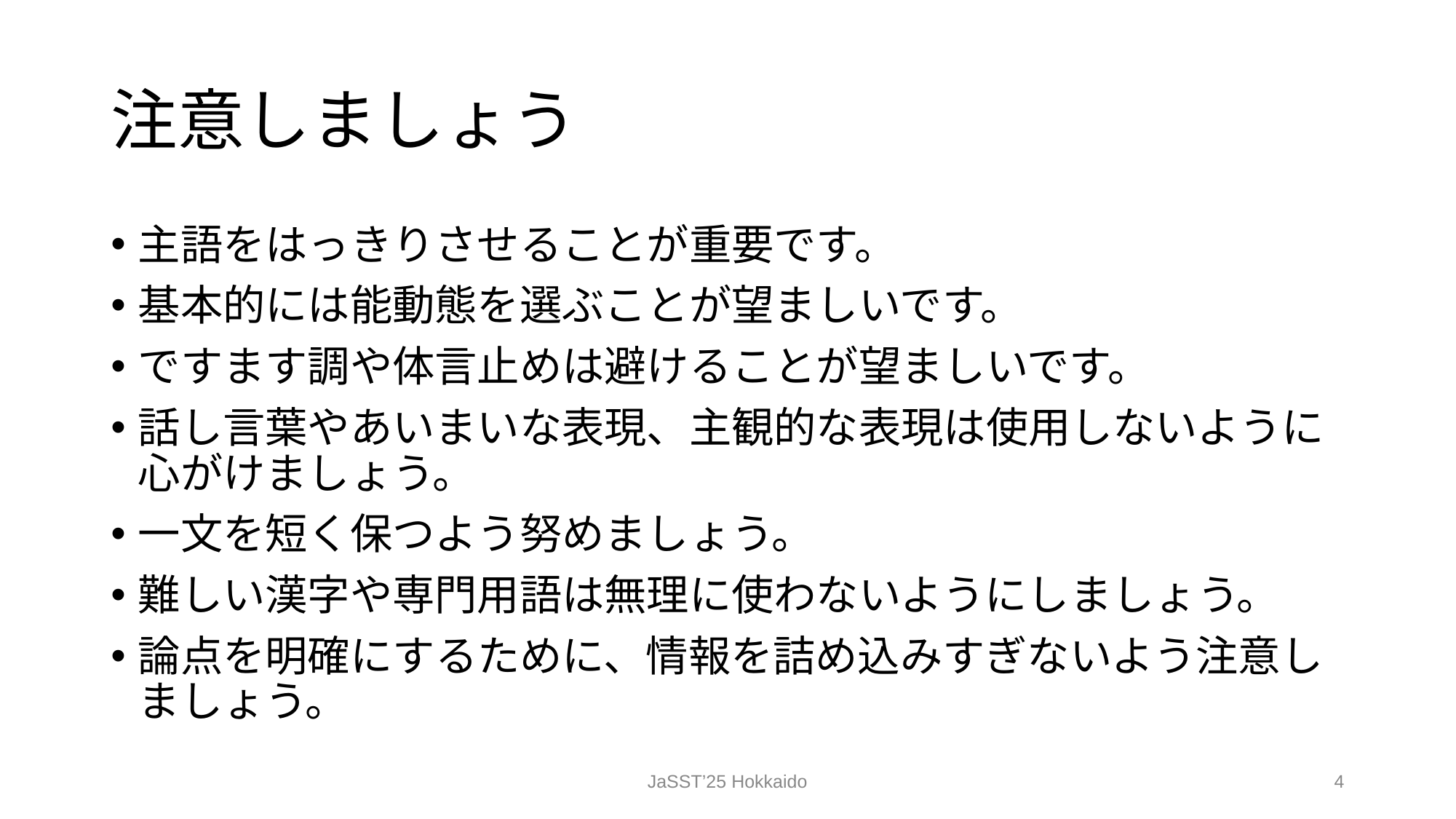

# 注意しましょう
主語をはっきりさせることが重要です。
基本的には能動態を選ぶことが望ましいです。
ですます調や体言止めは避けることが望ましいです。
話し言葉やあいまいな表現、主観的な表現は使用しないように心がけましょう。
一文を短く保つよう努めましょう。
難しい漢字や専門用語は無理に使わないようにしましょう。
論点を明確にするために、情報を詰め込みすぎないよう注意しましょう。
JaSST’25 Hokkaido
4